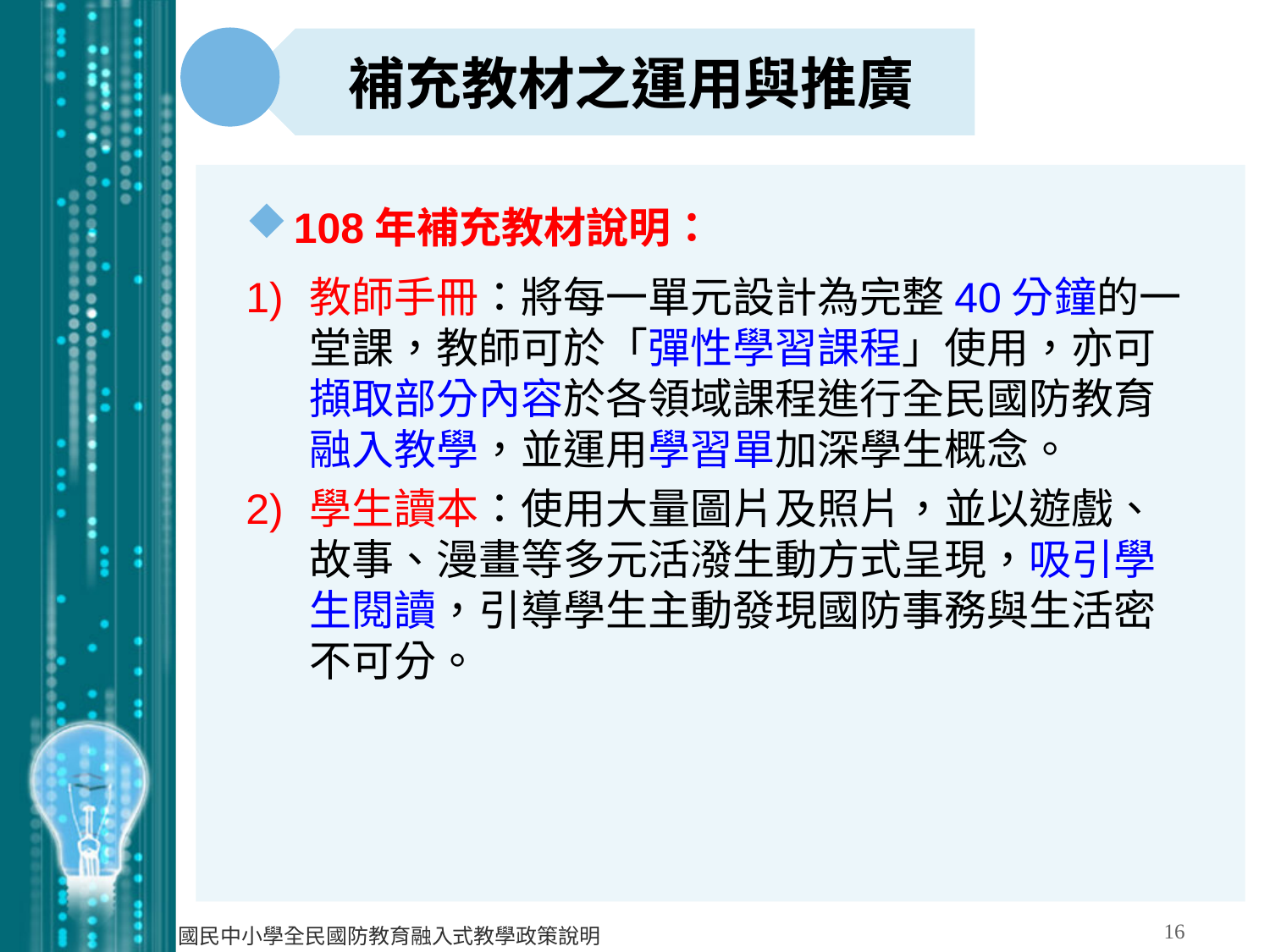

補充教材之運用與推廣
108年補充教材說明：
教師手冊：將每一單元設計為完整40分鐘的一堂課，教師可於「彈性學習課程」使用，亦可擷取部分內容於各領域課程進行全民國防教育融入教學，並運用學習單加深學生概念。
學生讀本：使用大量圖片及照片，並以遊戲、故事、漫畫等多元活潑生動方式呈現，吸引學生閱讀，引導學生主動發現國防事務與生活密不可分。

16
國民中小學全民國防教育融入式教學政策說明